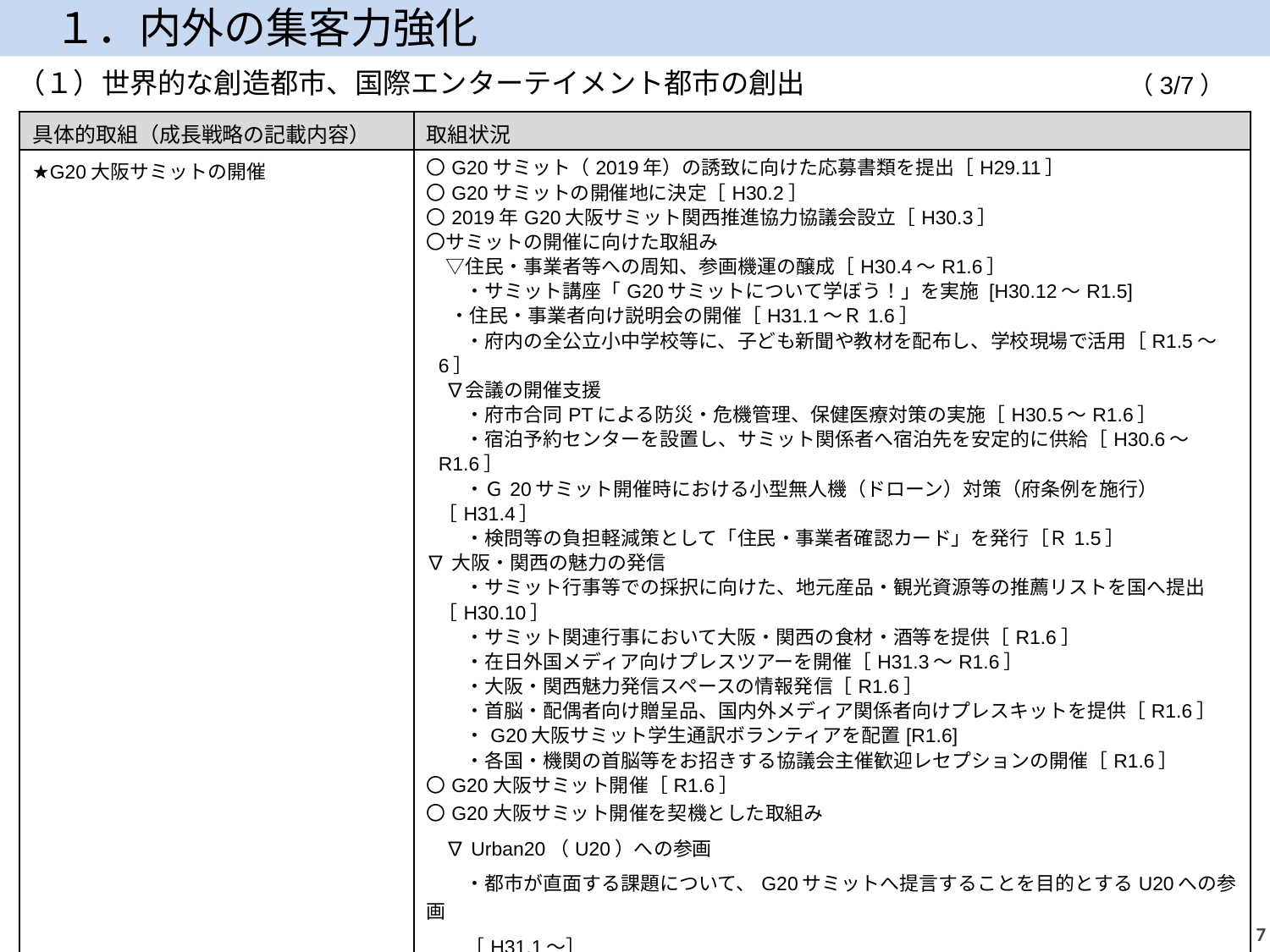

１．内外の集客力強化
（１）世界的な創造都市、国際エンターテイメント都市の創出
（3/7）
| 具体的取組（成長戦略の記載内容） | 取組状況 |
| --- | --- |
| ★G20大阪サミットの開催 | 〇G20サミット（2019年）の誘致に向けた応募書類を提出［H29.11］ 〇G20サミットの開催地に決定［H30.2］ 〇2019年G20大阪サミット関西推進協力協議会設立［H30.3］ 〇サミットの開催に向けた取組み 　▽住民・事業者等への周知、参画機運の醸成［H30.4～R1.6］ 　　・サミット講座「G20サミットについて学ぼう！」を実施 [H30.12～R1.5] ・住民・事業者向け説明会の開催［H31.1～Ｒ1.6］ 　　・府内の全公立小中学校等に、子ども新聞や教材を配布し、学校現場で活用［R1.5～6］ 　∇会議の開催支援 　　・府市合同PTによる防災・危機管理、保健医療対策の実施［H30.5～R1.6］ 　　・宿泊予約センターを設置し、サミット関係者へ宿泊先を安定的に供給［H30.6～R1.6］ 　　・Ｇ20サミット開催時における小型無人機（ドローン）対策（府条例を施行）［H31.4］ 　　・検問等の負担軽減策として「住民・事業者確認カード」を発行［Ｒ1.5］ ∇大阪・関西の魅力の発信 　　・サミット行事等での採択に向けた、地元産品・観光資源等の推薦リストを国へ提出［H30.10］ 　　・サミット関連行事において大阪・関西の食材・酒等を提供［R1.6］ 　　・在日外国メディア向けプレスツアーを開催［H31.3～R1.6］ 　　・大阪・関西魅力発信スペースの情報発信［R1.6］ 　　・首脳・配偶者向け贈呈品、国内外メディア関係者向けプレスキットを提供［R1.6］ 　　・G20大阪サミット学生通訳ボランティアを配置[R1.6] 　　・各国・機関の首脳等をお招きする協議会主催歓迎レセプションの開催［R1.6］ 〇G20大阪サミット開催［R1.6］ 〇G20大阪サミット開催を契機とした取組み 　∇Urban20（U20）への参画 　　・都市が直面する課題について、G20サミットへ提言することを目的とするU20への参画 　　［H31.1～］ 　∇G20大阪サミット会場公開 　　・大阪市内の小中学生を主な対象とし、国際会議終了後に会場を一般公開［R1.7］ |
7